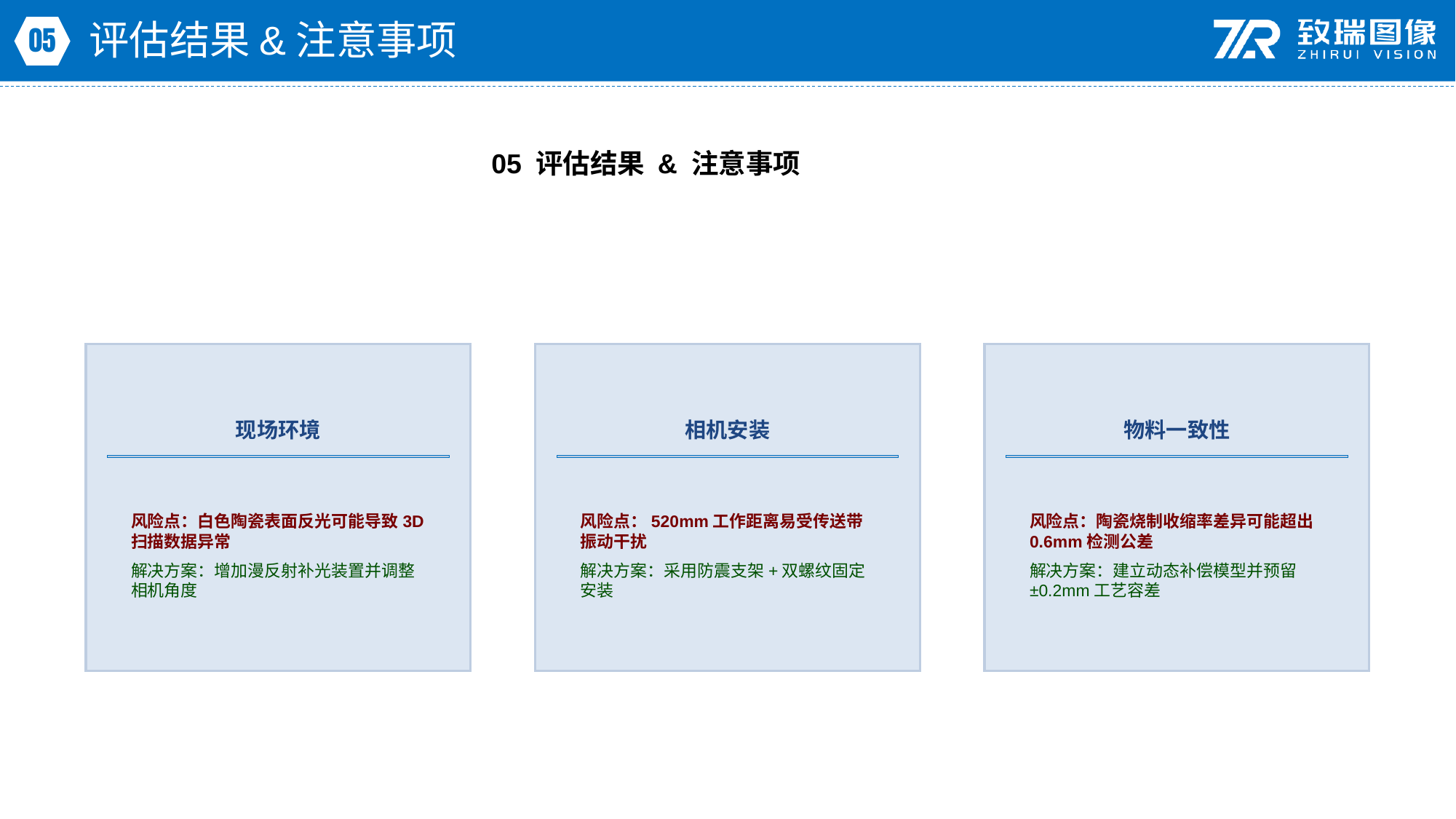

评估结果&注意事项
05

05 评估结果 & 注意事项

现场环境

相机安装

物料一致性

风险点：白色陶瓷表面反光可能导致3D扫描数据异常
解决方案：增加漫反射补光装置并调整相机角度

风险点：520mm工作距离易受传送带振动干扰
解决方案：采用防震支架+双螺纹固定安装

风险点：陶瓷烧制收缩率差异可能超出0.6mm检测公差
解决方案：建立动态补偿模型并预留±0.2mm工艺容差